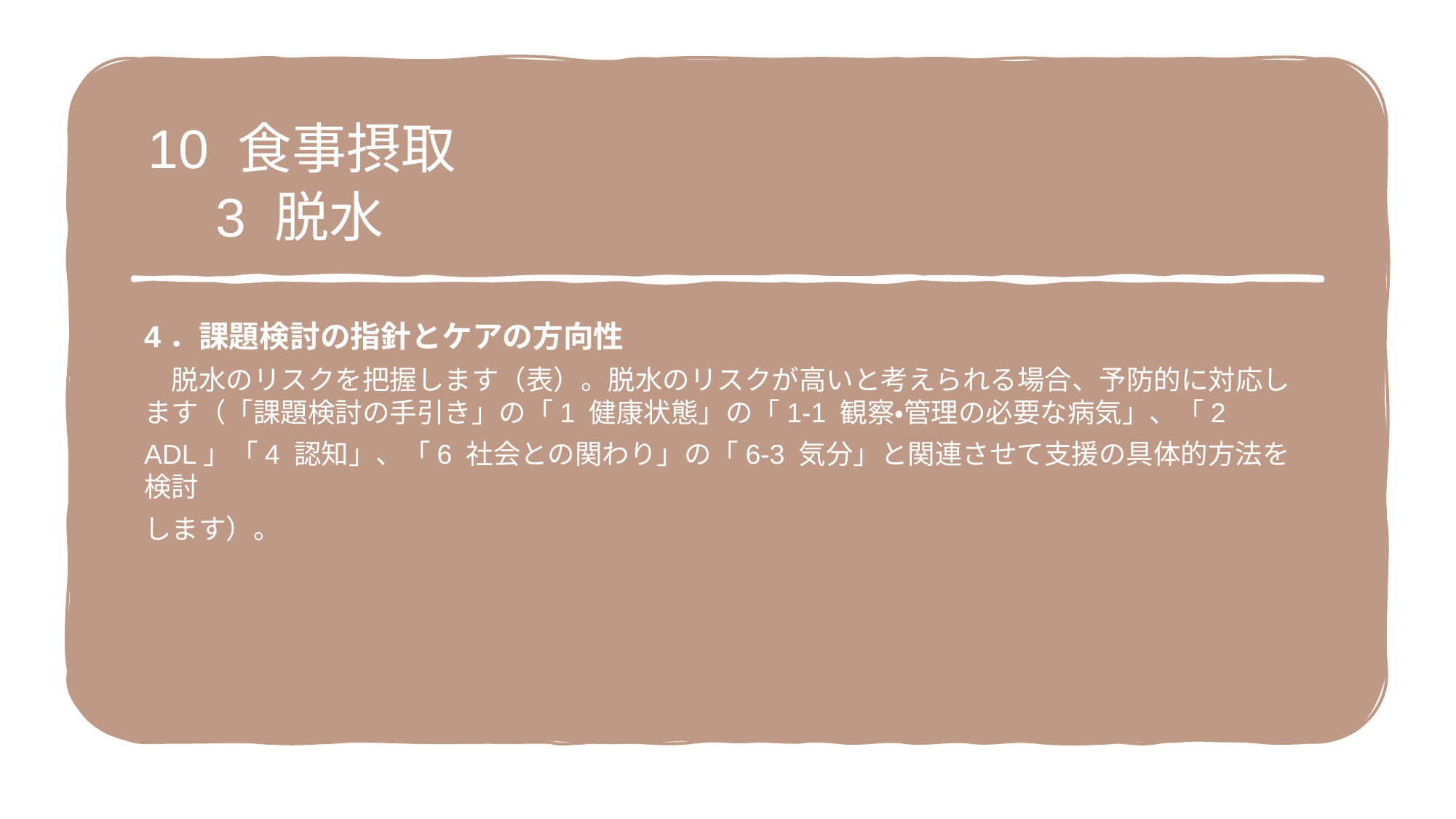

10 食事摂取
　3 脱水

4．課題検討の指針とケアの方向性
　脱水のリスクを把握します（表）。脱水のリスクが高いと考えられる場合、予防的に対応します（「課題検討の手引き」の「1 健康状態」の「1-1 観察・管理の必要な病気」、「2
ADL」「4 認知」、「6 社会との関わり」の「6-3 気分」と関連させて支援の具体的方法を検討
します）。